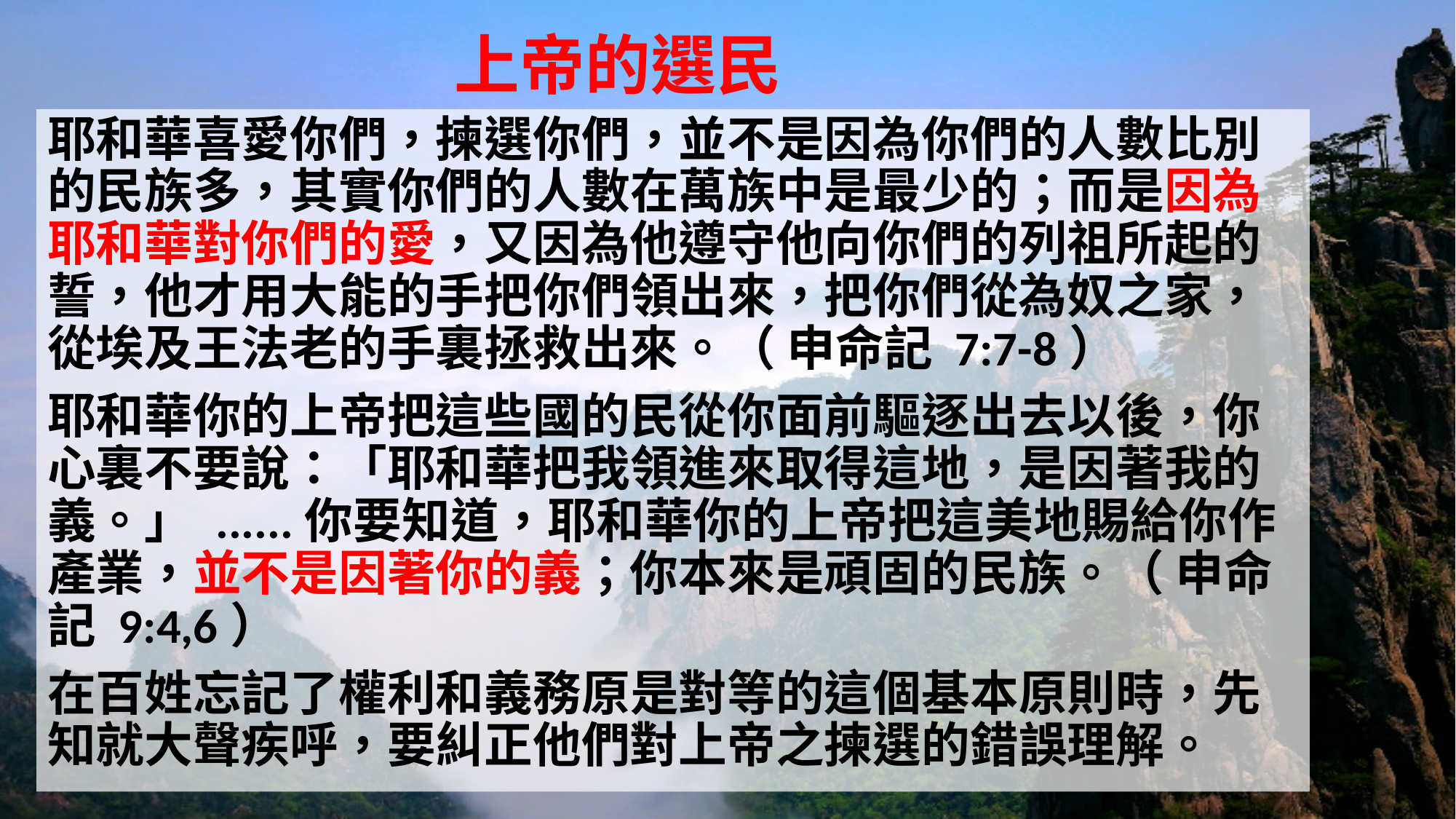

# 上帝的選民
耶和華喜愛你們，揀選你們，並不是因為你們的人數比別的民族多，其實你們的人數在萬族中是最少的；而是因為耶和華對你們的愛，又因為他遵守他向你們的列祖所起的誓，他才用大能的手把你們領出來，把你們從為奴之家，從埃及王法老的手裏拯救出來。（ 申命記 7:7-8）
耶和華你的上帝把這些國的民從你面前驅逐出去以後，你心裏不要說：「耶和華把我領進來取得這地，是因著我的義。」 ......你要知道，耶和華你的上帝把這美地賜給你作產業，並不是因著你的義；你本來是頑固的民族。（ 申命記 9:4,6）
在百姓忘記了權利和義務原是對等的這個基本原則時，先知就大聲疾呼，要糾正他們對上帝之揀選的錯誤理解。